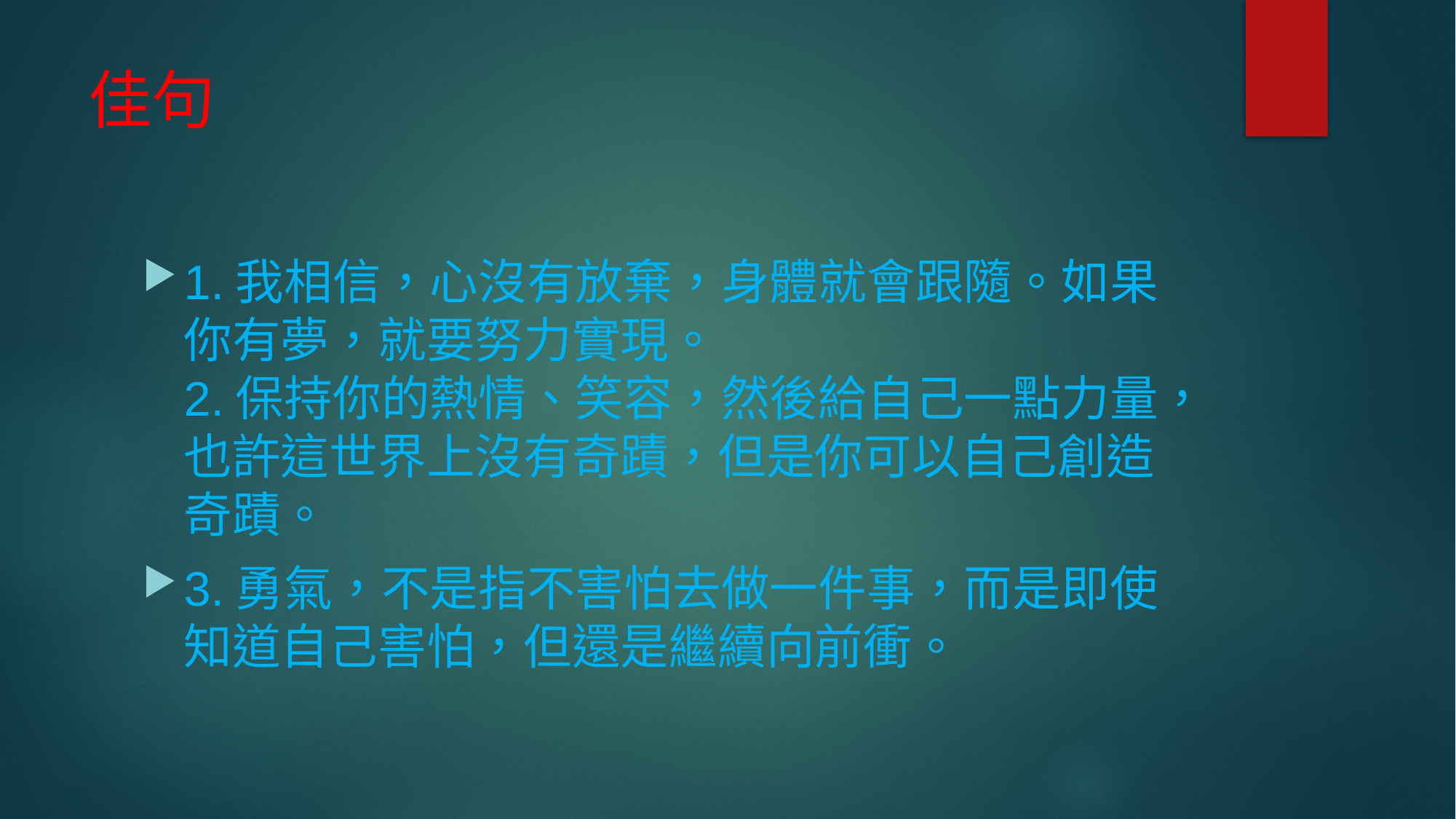

# 佳句
1.我相信，心沒有放棄，身體就會跟隨。如果你有夢，就要努力實現。
2.保持你的熱情、笑容，然後給自己一點力量，也許這世界上沒有奇蹟，但是你可以自己創造奇蹟。
3.勇氣，不是指不害怕去做一件事，而是即使知道自己害怕，但還是繼續向前衝。